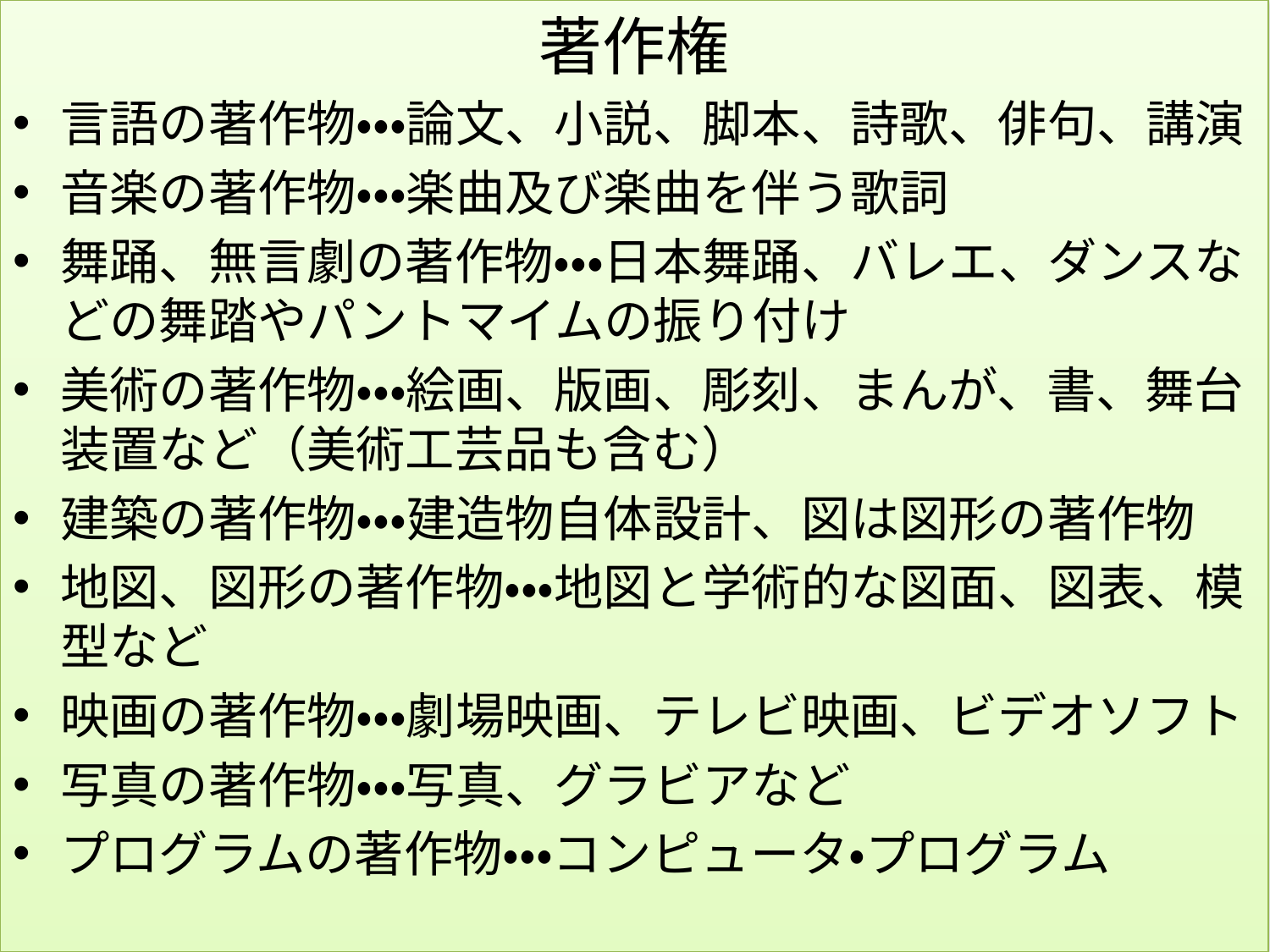

著作権
言語の著作物・・・論文、小説、脚本、詩歌、俳句、講演
音楽の著作物・・・楽曲及び楽曲を伴う歌詞
舞踊、無言劇の著作物・・・日本舞踊、バレエ、ダンスなどの舞踏やパントマイムの振り付け
美術の著作物・・・絵画、版画、彫刻、まんが、書、舞台装置など（美術工芸品も含む）
建築の著作物・・・建造物自体設計、図は図形の著作物
地図、図形の著作物・・・地図と学術的な図面、図表、模型など
映画の著作物・・・劇場映画、テレビ映画、ビデオソフト
写真の著作物・・・写真、グラビアなど
プログラムの著作物・・・コンピュータ・プログラム